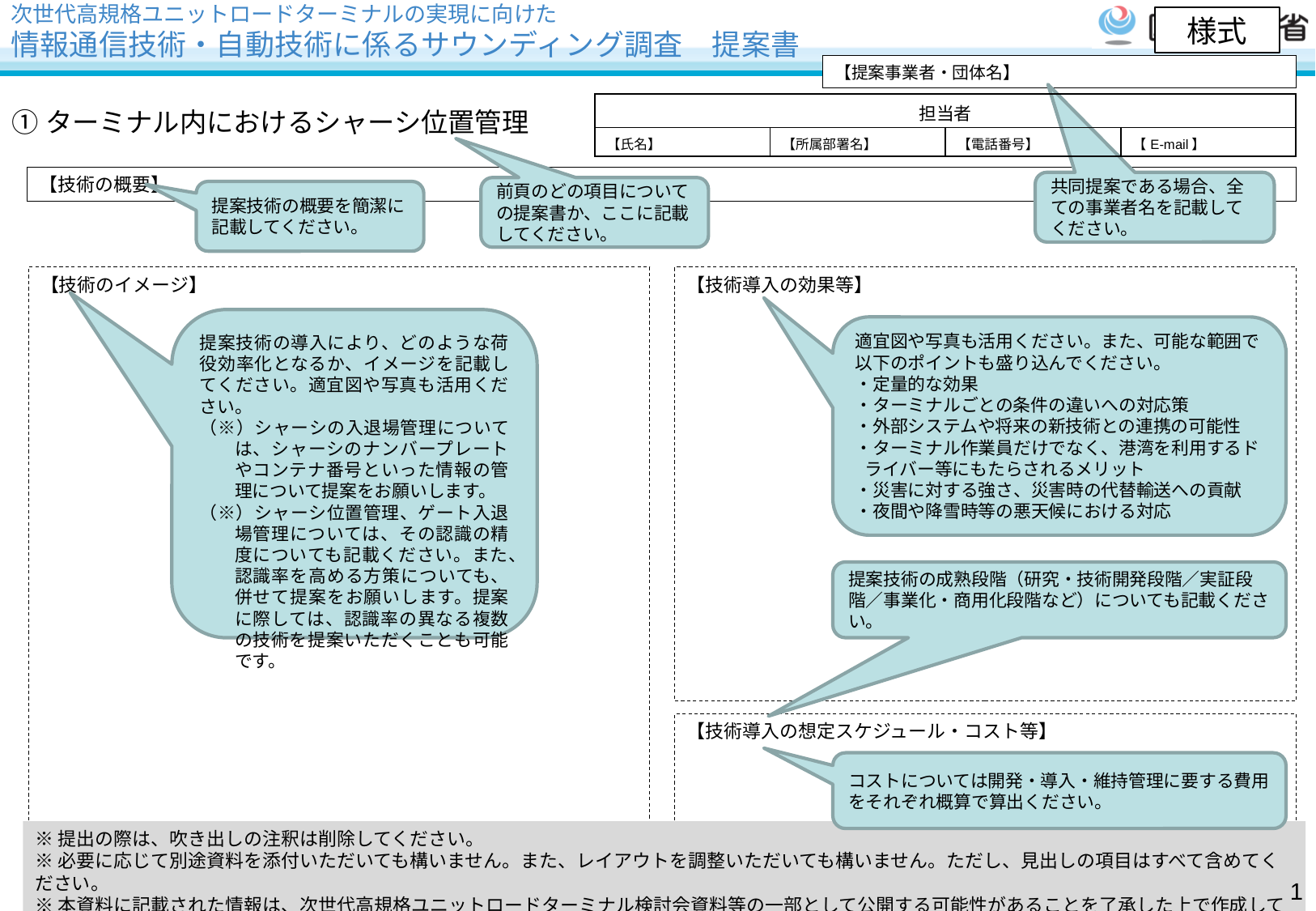

次世代高規格ユニットロードターミナルの実現に向けた
情報通信技術・自動技術に係るサウンディング調査　提案書
様式
【提案事業者・団体名】
| 担当者 |  |  |  |
| --- | --- | --- | --- |
| 【氏名】 | 【所属部署名】 | 【電話番号】 | 【E-mail】 |
①ターミナル内におけるシャーシ位置管理
【技術の概要】
共同提案である場合、全ての事業者名を記載してください。
前頁のどの項目についての提案書か、ここに記載してください。
提案技術の概要を簡潔に記載してください。
【技術のイメージ】
【技術導入の効果等】
提案技術の導入により、どのような荷役効率化となるか、イメージを記載してください。適宜図や写真も活用ください。
（※）シャーシの入退場管理については、シャーシのナンバープレートやコンテナ番号といった情報の管理について提案をお願いします。
（※）シャーシ位置管理、ゲート入退場管理については、その認識の精度についても記載ください。また、認識率を高める方策についても、併せて提案をお願いします。提案に際しては、認識率の異なる複数の技術を提案いただくことも可能です。
適宜図や写真も活用ください。また、可能な範囲で以下のポイントも盛り込んでください。
・定量的な効果
・ターミナルごとの条件の違いへの対応策
・外部システムや将来の新技術との連携の可能性
・ターミナル作業員だけでなく、港湾を利用するドライバー等にもたらされるメリット
・災害に対する強さ、災害時の代替輸送への貢献
・夜間や降雪時等の悪天候における対応
提案技術の成熟段階（研究・技術開発段階／実証段階／事業化・商用化段階など）についても記載ください。
【技術導入の想定スケジュール・コスト等】
コストについては開発・導入・維持管理に要する費用をそれぞれ概算で算出ください。
※提出の際は、吹き出しの注釈は削除してください。
※必要に応じて別途資料を添付いただいても構いません。また、レイアウトを調整いただいても構いません。ただし、見出しの項目はすべて含めてください。
※本資料に記載された情報は、次世代高規格ユニットロードターミナル検討会資料等の一部として公開する可能性があることを了承した上で作成してください。
1